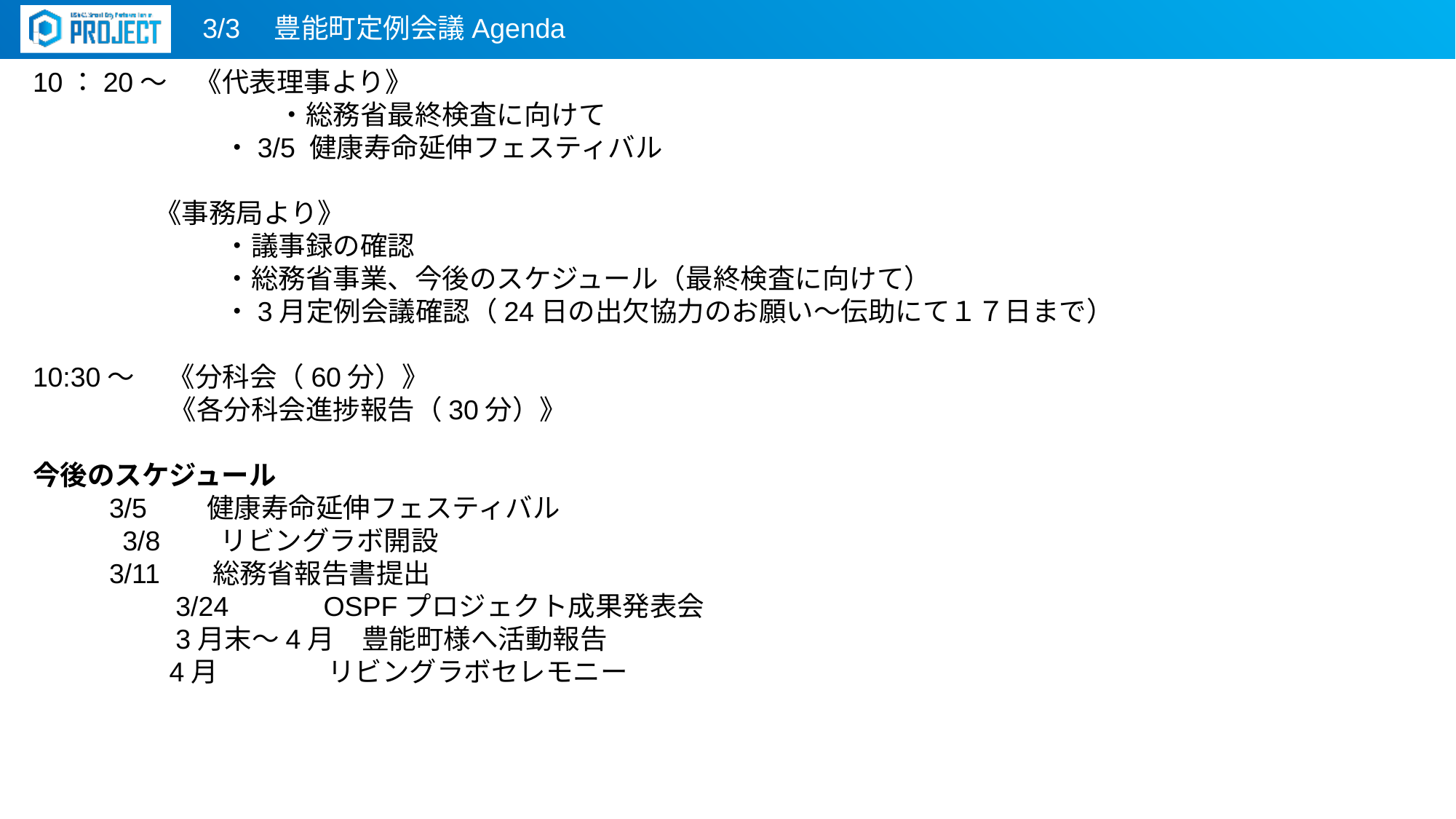

3/3　豊能町定例会議Agenda
10：20～　《代表理事より》
　　		　・総務省最終検査に向けて
　　　　　　　・3/5 健康寿命延伸フェスティバル

 　　　　《事務局より》
　　　　　　　・議事録の確認
　　　　　　　・総務省事業、今後のスケジュール（最終検査に向けて）
　　　　　　　・3月定例会議確認（24日の出欠協力のお願い～伝助にて１７日まで）

10:30～　 《分科会（60分）》
　　　　　《各分科会進捗報告（30分）》

今後のスケジュール
          3/5       健康寿命延伸フェスティバル
        　3/8       リビングラボ開設
          3/11      総務省報告書提出
　　　　　3/24　　　OSPFプロジェクト成果発表会
　　　　　3月末～4月　豊能町様へ活動報告
   　　　　　　　4月　　　　リビングラボセレモニー